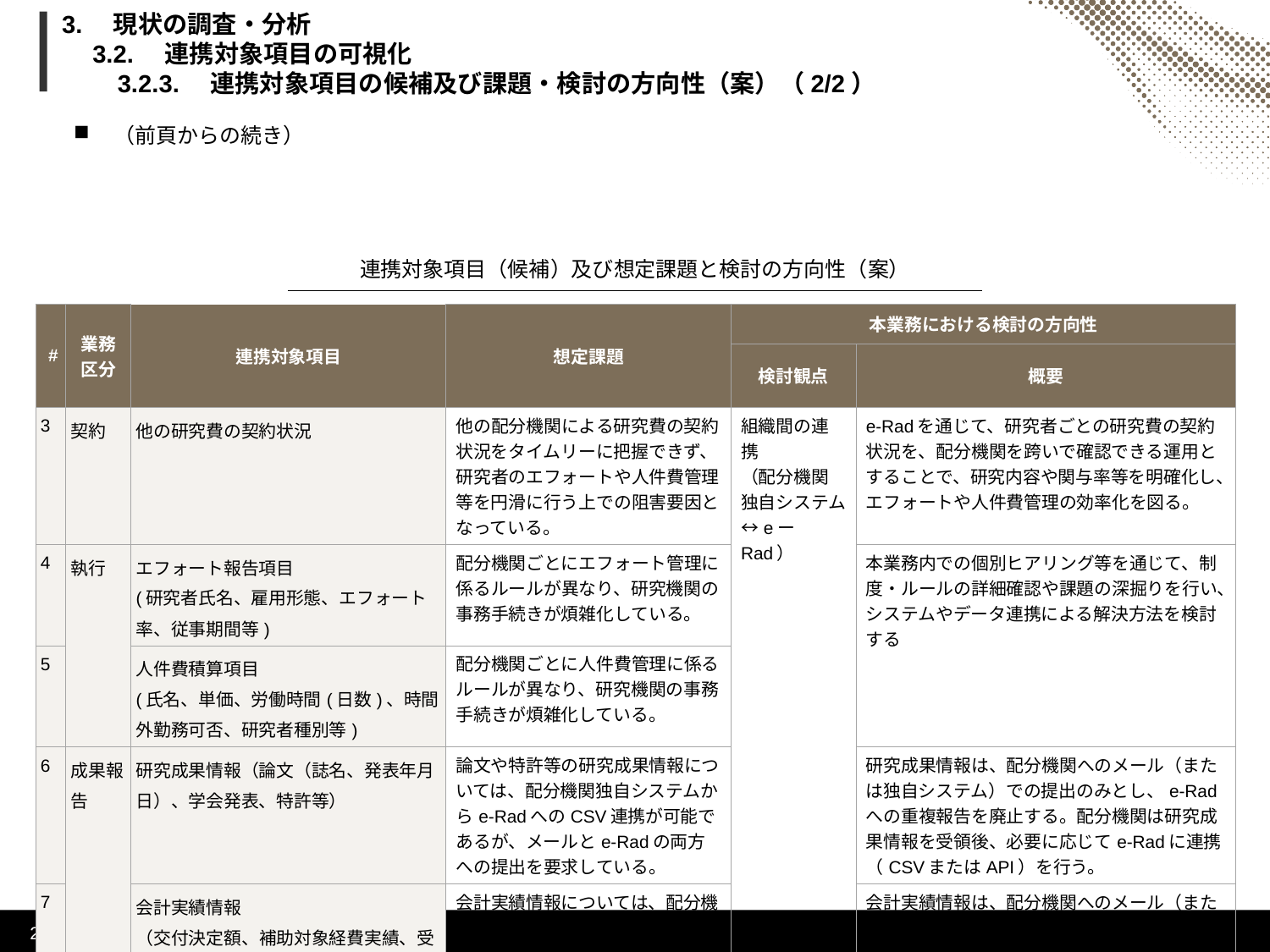

# 3.　現状の調査・分析 　3.2.　連携対象項目の可視化 　　3.2.3.　連携対象項目の候補及び課題・検討の方向性（案）（2/2）
（前頁からの続き）
連携対象項目（候補）及び想定課題と検討の方向性（案）
| # | 業務 区分 | 連携対象項目 | 想定課題 | 本業務における検討の方向性 | 対応方針（案） |
| --- | --- | --- | --- | --- | --- |
|  |  |  |  | 検討観点 | 概要 |
| 3 | 契約 | 他の研究費の契約状況 | 他の配分機関による研究費の契約状況をタイムリーに把握できず、研究者のエフォートや人件費管理等を円滑に行う上での阻害要因となっている。 | 組織間の連携 （配分機関独自システム↔eーRad） | e-Radを通じて、研究者ごとの研究費の契約状況を、配分機関を跨いで確認できる運用とすることで、研究内容や関与率等を明確化し、エフォートや人件費管理の効率化を図る。 |
| 4 | 執行 | エフォート報告項目 (研究者氏名、雇用形態、エフォート率、従事期間等) | 配分機関ごとにエフォート管理に係るルールが異なり、研究機関の事務手続きが煩雑化している。 | 組織間の連携 （配分機関↔eーRad） | 本業務内での個別ヒアリング等を通じて、制度・ルールの詳細確認や課題の深掘りを行い、システムやデータ連携による解決方法を検討する |
| 5 |  | 人件費積算項目 (氏名、単価、労働時間(日数)、時間外勤務可否、研究者種別等) | 配分機関ごとに人件費管理に係るルールが異なり、研究機関の事務手続きが煩雑化している。 |  |  |
| 6 | 成果報告 | 研究成果情報（論文（誌名、発表年月日）、学会発表、特許等） | 論文や特許等の研究成果情報については、配分機関独自システムからe-RadへのCSV連携が可能であるが、メールとe-Radの両方への提出を要求している。 |  | 研究成果情報は、配分機関へのメール（または独自システム）での提出のみとし、e-Radへの重複報告を廃止する。配分機関は研究成果情報を受領後、必要に応じてe-Radに連携（CSVまたはAPI）を行う。 |
| 7 |  | 会計実績情報 （交付決定額、補助対象経費実績、受けるべき補助金の額等） | 会計実績情報については、配分機関独自システムからe-RadへのCSV連携が可能であるが、メールとe-Radの両方への提出を要求している。 |  | 会計実績情報は、配分機関へのメール（または独自システム）での提出のみとし、e-Radへの重複報告を廃止する。配分機関は会計実績情報を受領後、必要に応じてe-Radに連携（CSVまたはAPI）を行う。 |